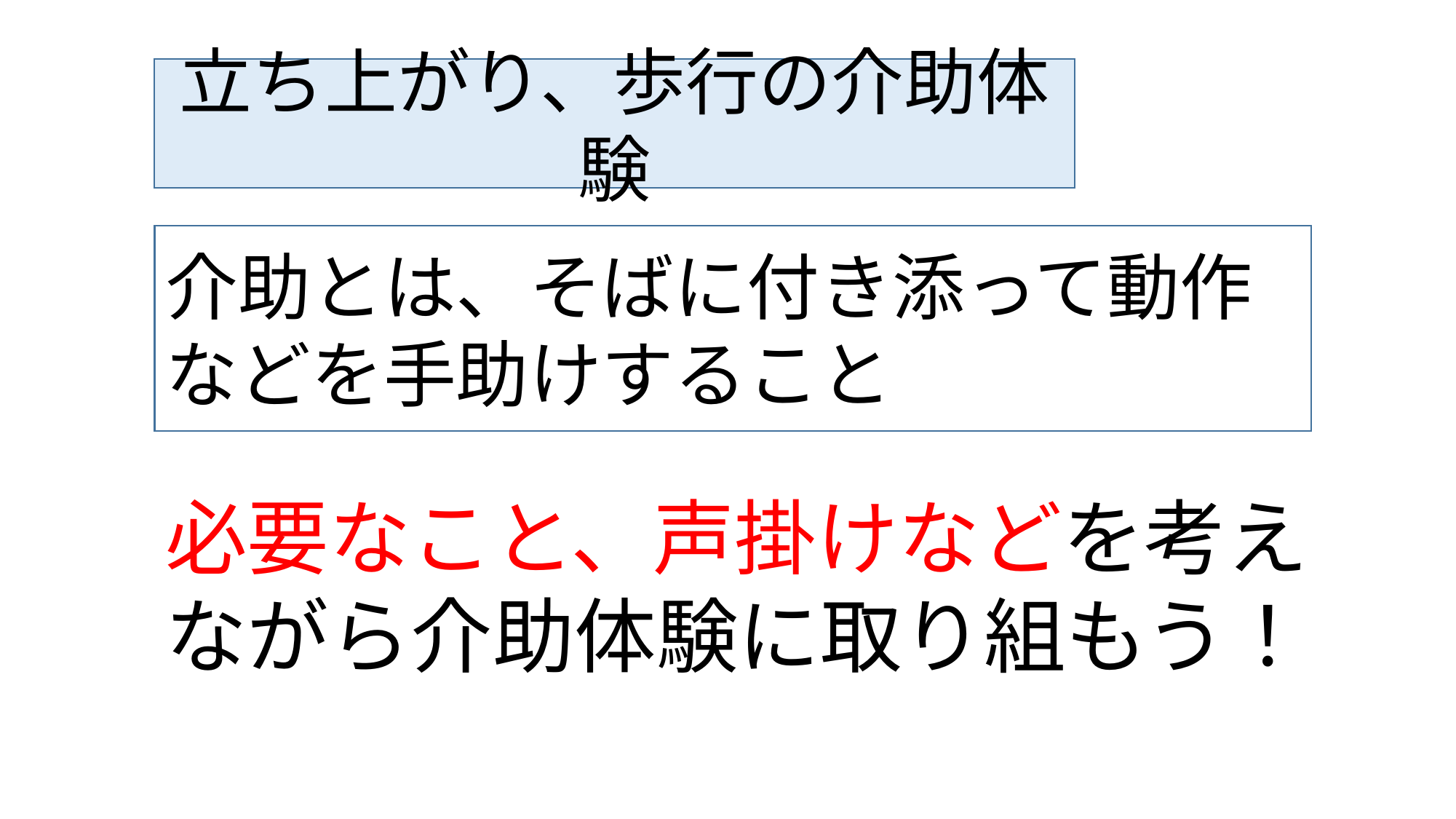

立ち上がり、歩行の介助体験
介助とは、そばに付き添って動作などを手助けすること
必要なこと、声掛けなどを考えながら介助体験に取り組もう！